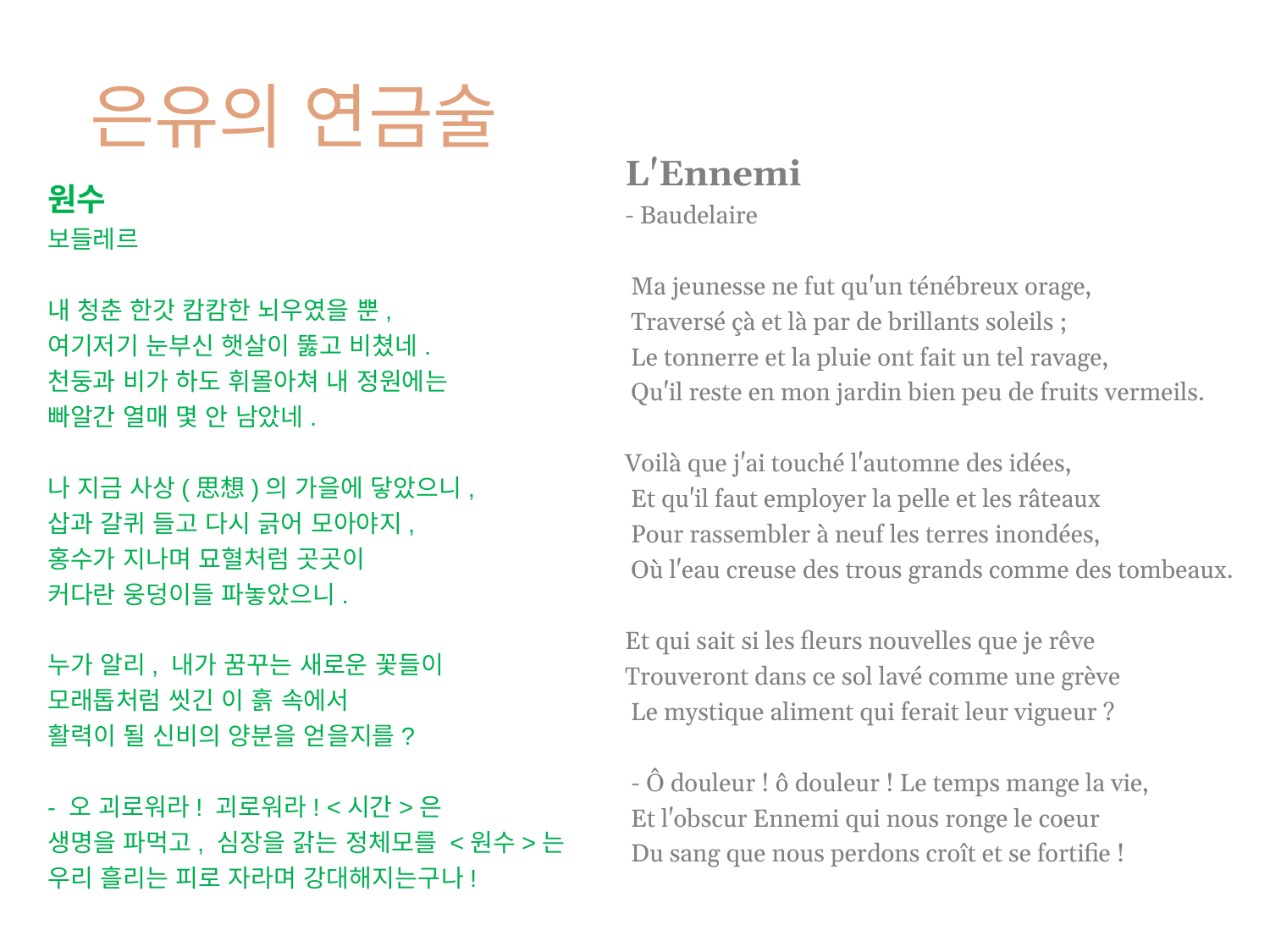

은유의 연금술
L'Ennemi
- Baudelaire
 Ma jeunesse ne fut qu'un ténébreux orage,
 Traversé çà et là par de brillants soleils ;
 Le tonnerre et la pluie ont fait un tel ravage,
 Qu'il reste en mon jardin bien peu de fruits vermeils.

Voilà que j'ai touché l'automne des idées,
 Et qu'il faut employer la pelle et les râteaux
 Pour rassembler à neuf les terres inondées,
 Où l'eau creuse des trous grands comme des tombeaux.

Et qui sait si les fleurs nouvelles que je rêve
Trouveront dans ce sol lavé comme une grève
 Le mystique aliment qui ferait leur vigueur ?

 - Ô douleur ! ô douleur ! Le temps mange la vie,
 Et l'obscur Ennemi qui nous ronge le coeur
 Du sang que nous perdons croît et se fortifie !
원수
보들레르
내 청춘 한갓 캄캄한 뇌우였을 뿐,
여기저기 눈부신 햇살이 뚫고 비쳤네.
천둥과 비가 하도 휘몰아쳐 내 정원에는
빠알간 열매 몇 안 남았네.

나 지금 사상(思想)의 가을에 닿았으니,
삽과 갈퀴 들고 다시 긁어 모아야지,
홍수가 지나며 묘혈처럼 곳곳이
커다란 웅덩이들 파놓았으니.

누가 알리, 내가 꿈꾸는 새로운 꽃들이
모래톱처럼 씻긴 이 흙 속에서
활력이 될 신비의 양분을 얻을지를?

- 오 괴로워라! 괴로워라! <시간>은
생명을 파먹고, 심장을 갉는 정체모를 <원수>는
우리 흘리는 피로 자라며 강대해지는구나!